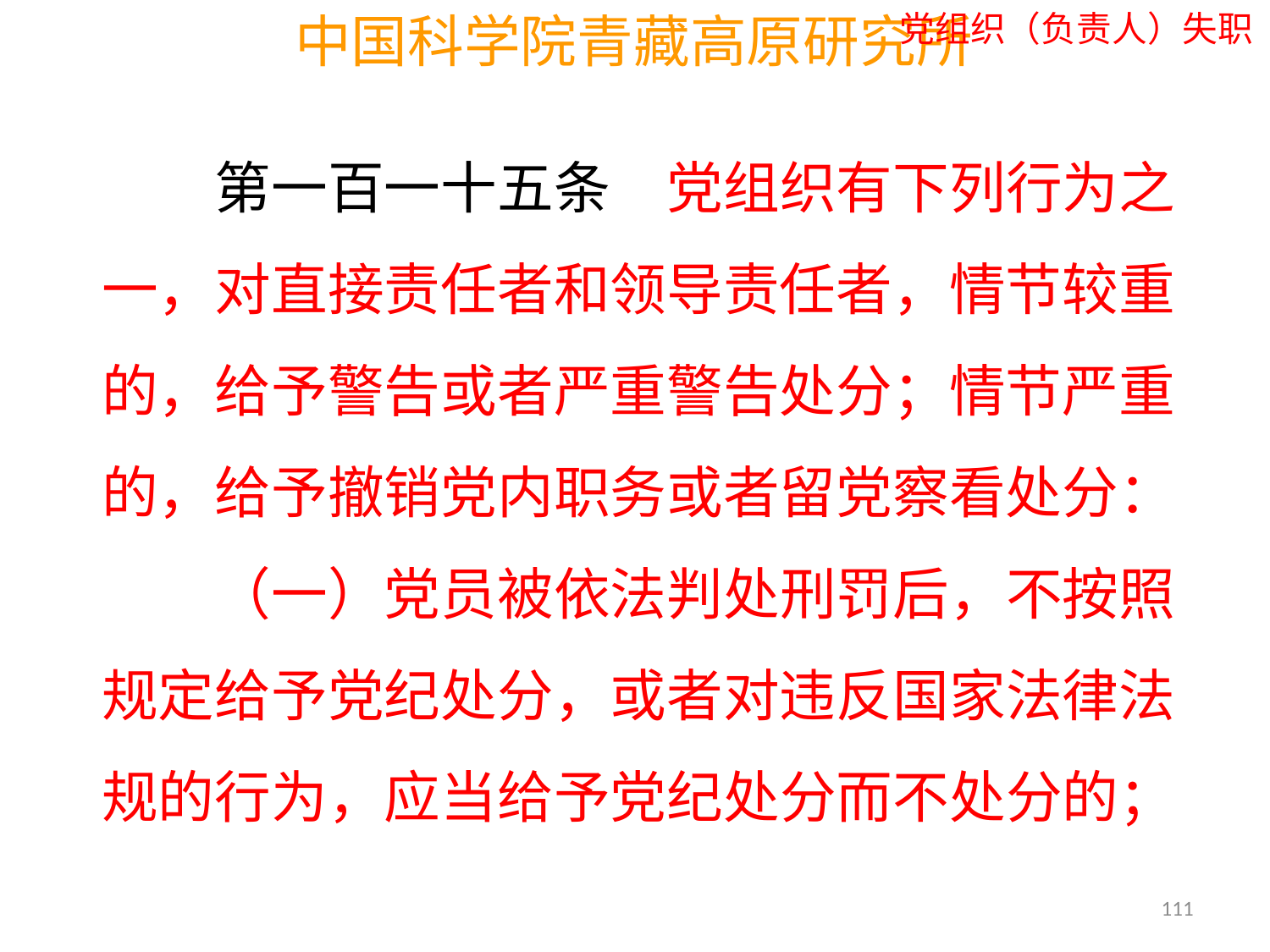

党组织（负责人）失职
　　第一百一十五条　党组织有下列行为之一，对直接责任者和领导责任者，情节较重的，给予警告或者严重警告处分；情节严重的，给予撤销党内职务或者留党察看处分：
　　（一）党员被依法判处刑罚后，不按照规定给予党纪处分，或者对违反国家法律法规的行为，应当给予党纪处分而不处分的；
111